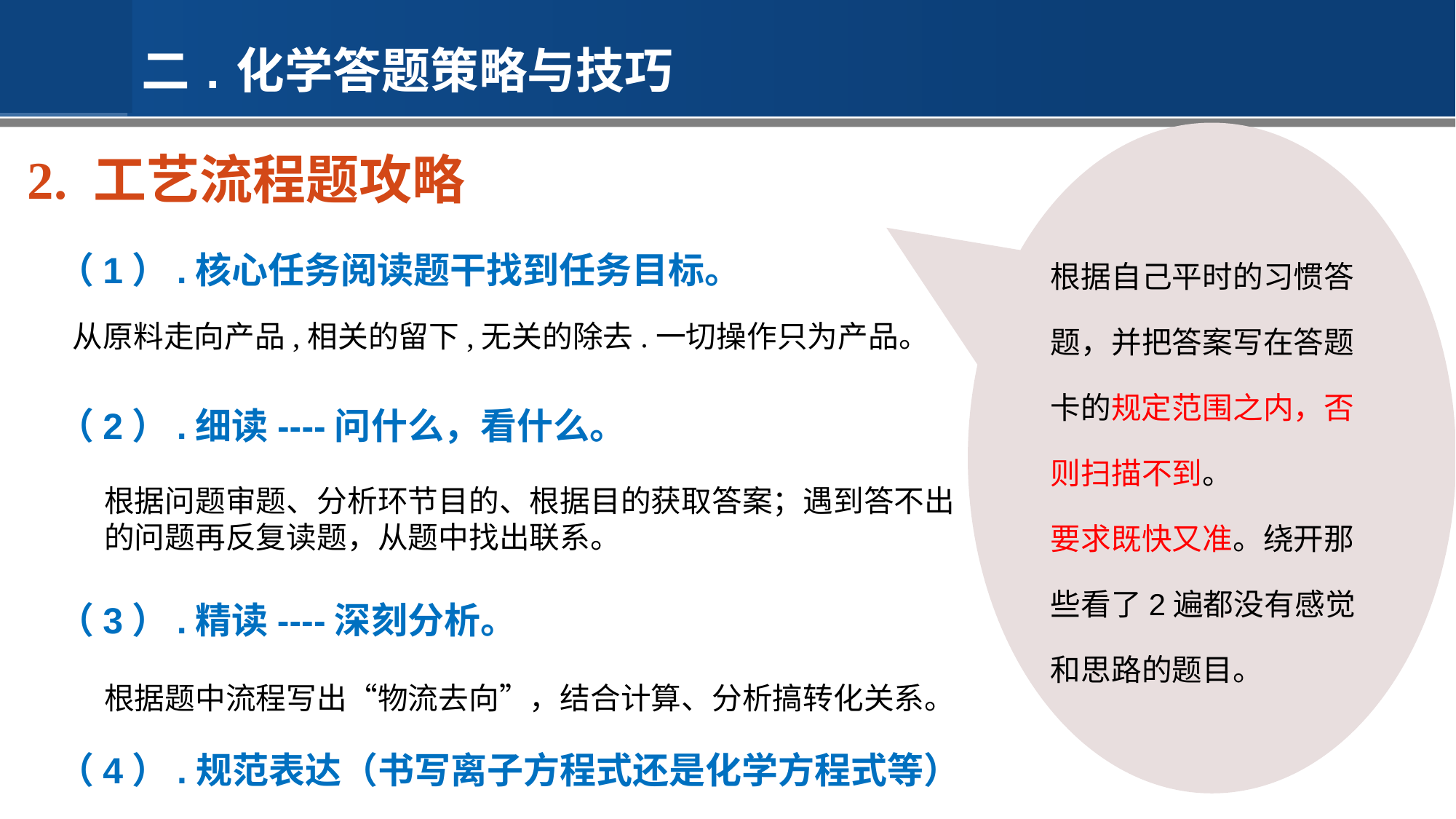

二.化学答题策略与技巧
2. 工艺流程题攻略
根据自己平时的习惯答题，并把答案写在答题卡的规定范围之内，否则扫描不到。
要求既快又准。绕开那些看了2遍都没有感觉和思路的题目。

（1）.核心任务阅读题干找到任务目标。
从原料走向产品,相关的留下,无关的除去.一切操作只为产品。
（2）.细读----问什么，看什么。
根据问题审题、分析环节目的、根据目的获取答案；遇到答不出的问题再反复读题，从题中找出联系。
（3）.精读----深刻分析。
根据题中流程写出“物流去向”，结合计算、分析搞转化关系。
（4）.规范表达（书写离子方程式还是化学方程式等）
10